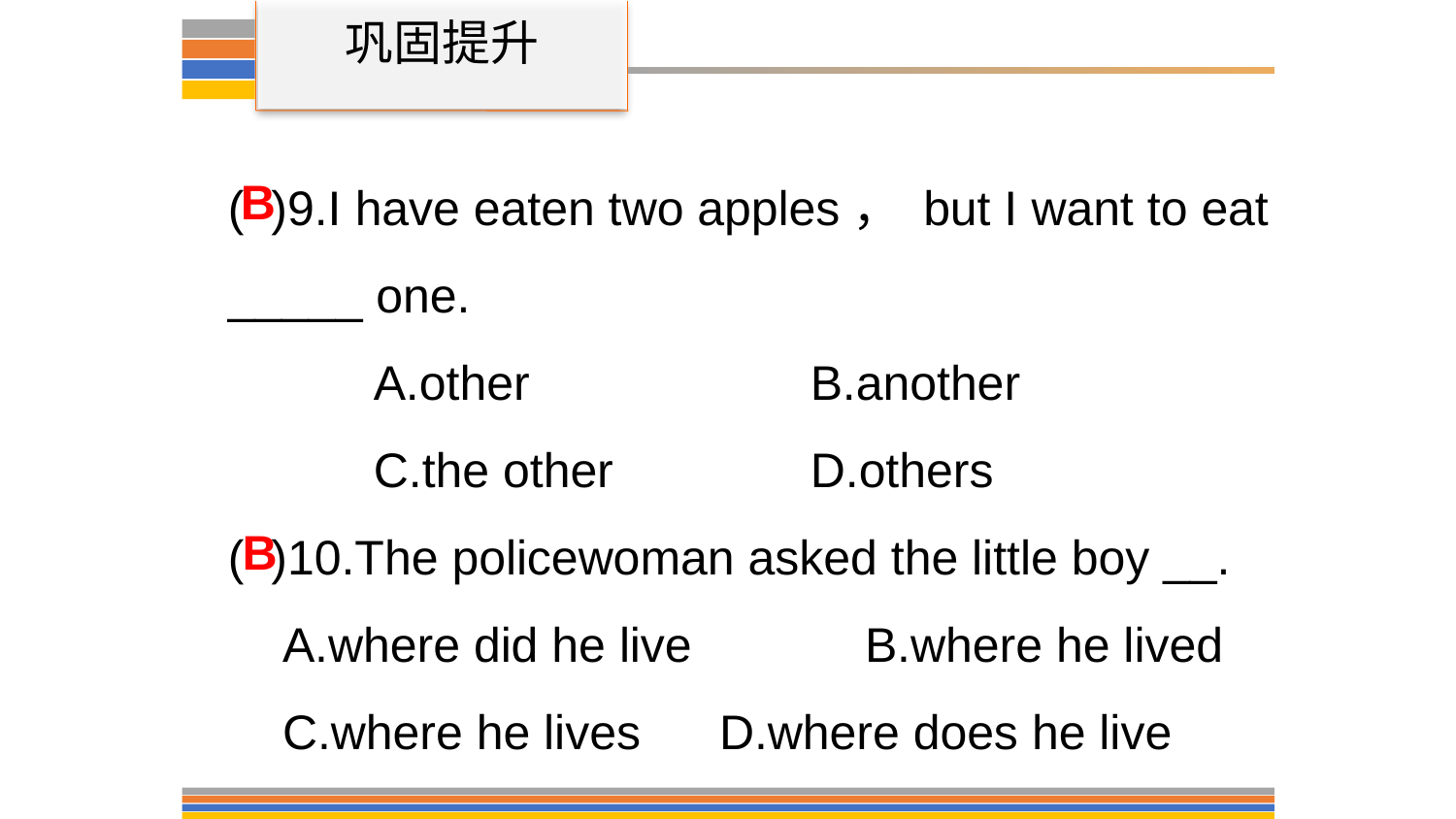

巩固提升

(  )9.I have eaten two apples， but I want to eat _____ one.
	A.other   		B.another
	C.the other   		D.others
(  )10.The policewoman asked the little boy __.
A.where did he live     	B.where he lived
C.where he lives     	D.where does he live
B
B